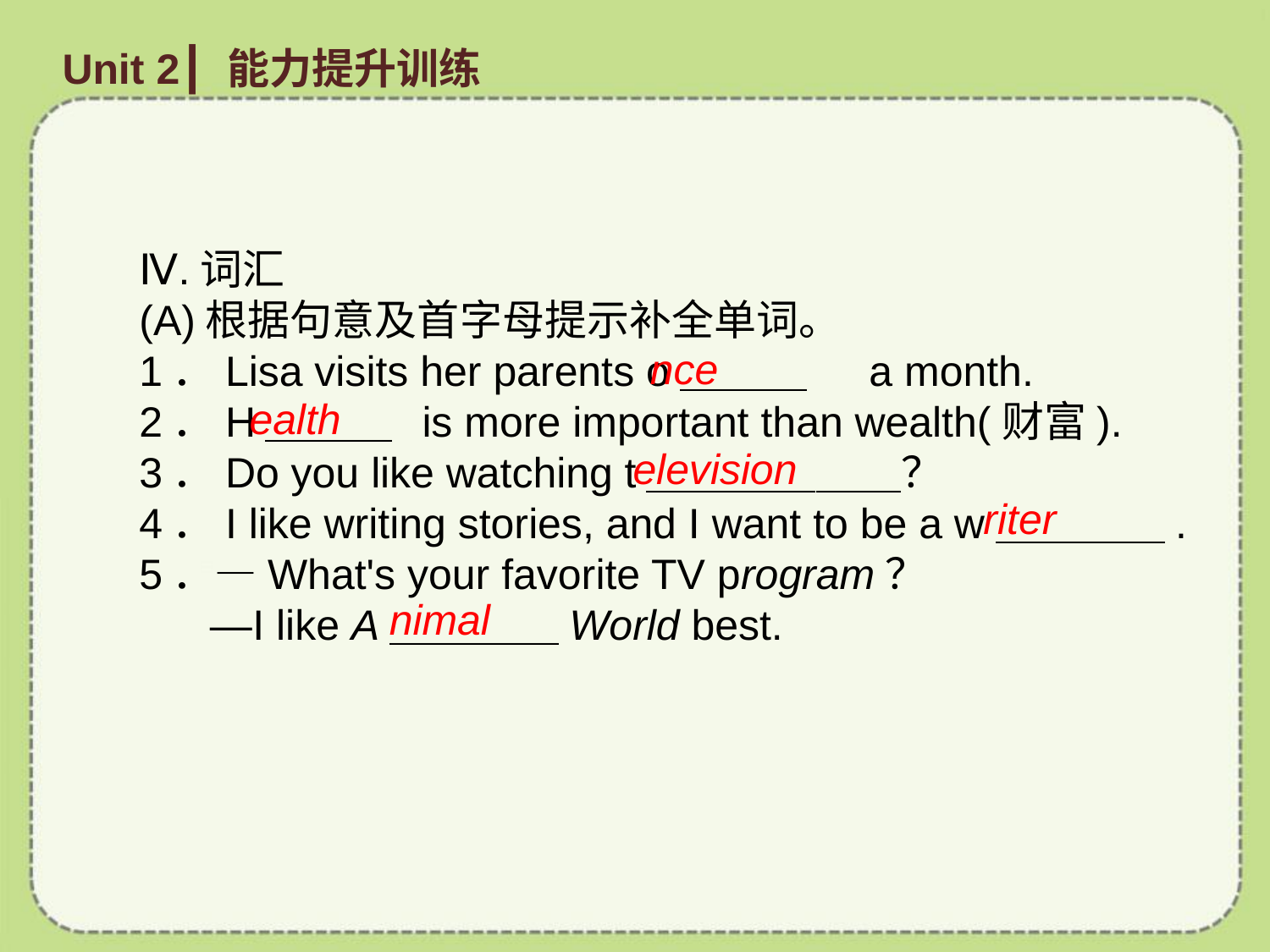

Unit 2┃ 能力提升训练

Ⅳ.词汇
(A)根据句意及首字母提示补全单词。
1．Lisa visits her parents o＿＿＿　 a month.
2．H＿＿＿  is more important than wealth(财富).
3．Do you like watching t＿＿＿＿＿＿？
4．I like writing stories, and I want to be a w＿＿＿＿.
5．—What's your favorite TV program？
      —I like A＿＿＿＿World best.
nce
ealth
elevision
riter
nimal